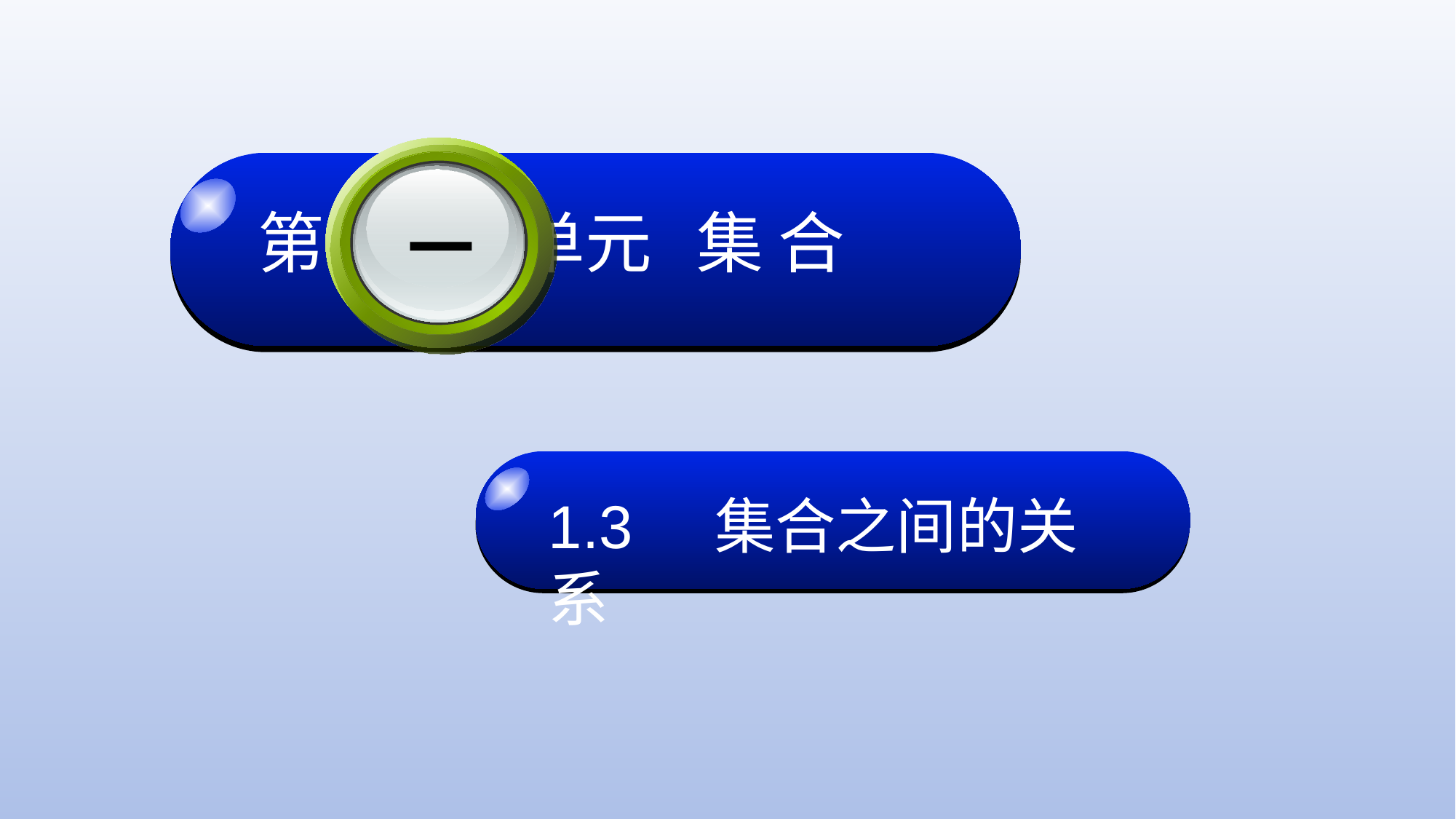

一

第             单元   集 合

1.3    集合之间的关系